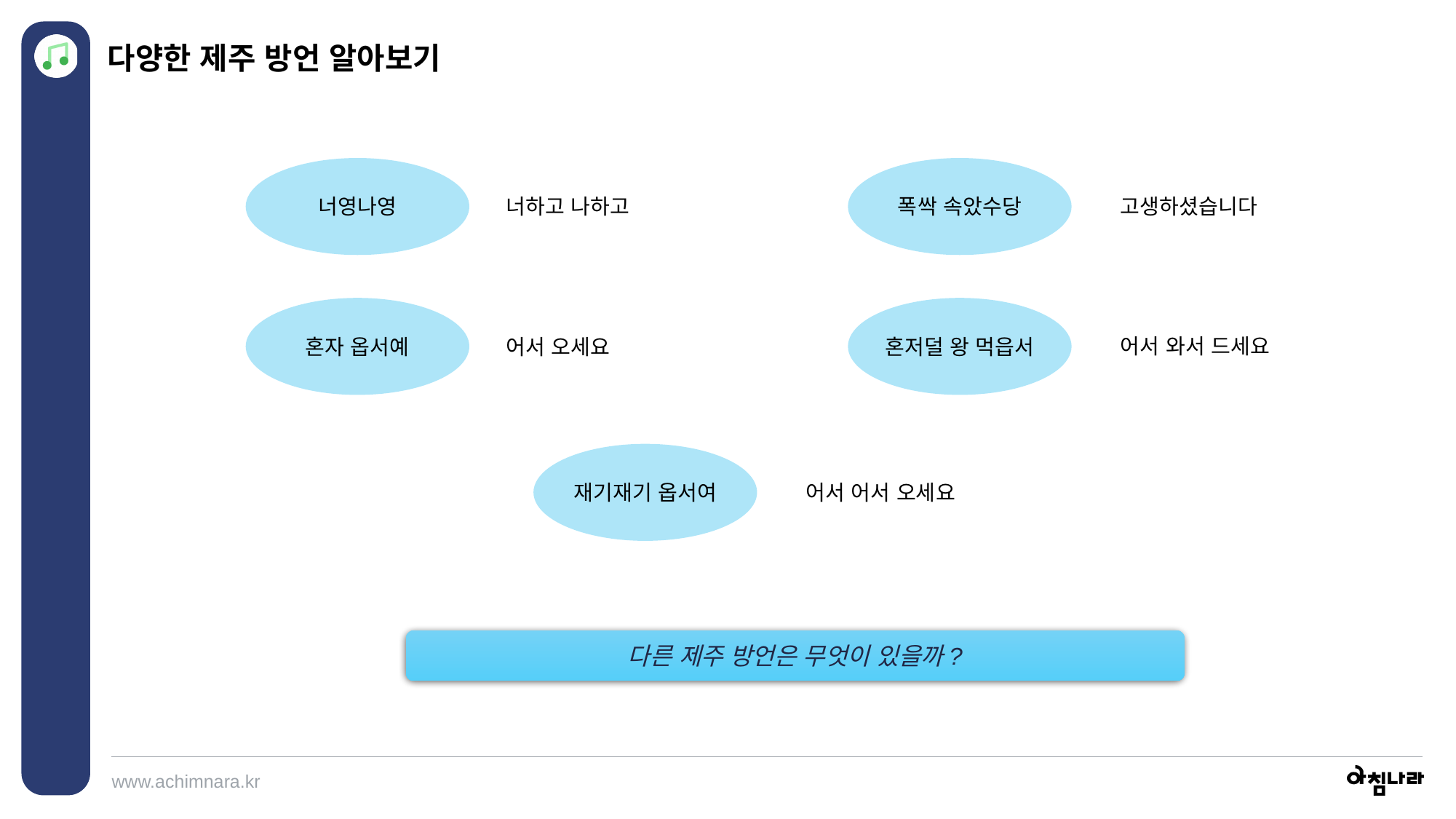

다양한 제주 방언 알아보기

너영나영
너하고 나하고
폭싹 속았수당
고생하셨습니다

어서 와서 드세요
혼자 옵서예
어서 오세요
혼저덜 왕 먹읍서

어서 어서 오세요
재기재기 옵서여
다른 제주 방언은 무엇이 있을까?